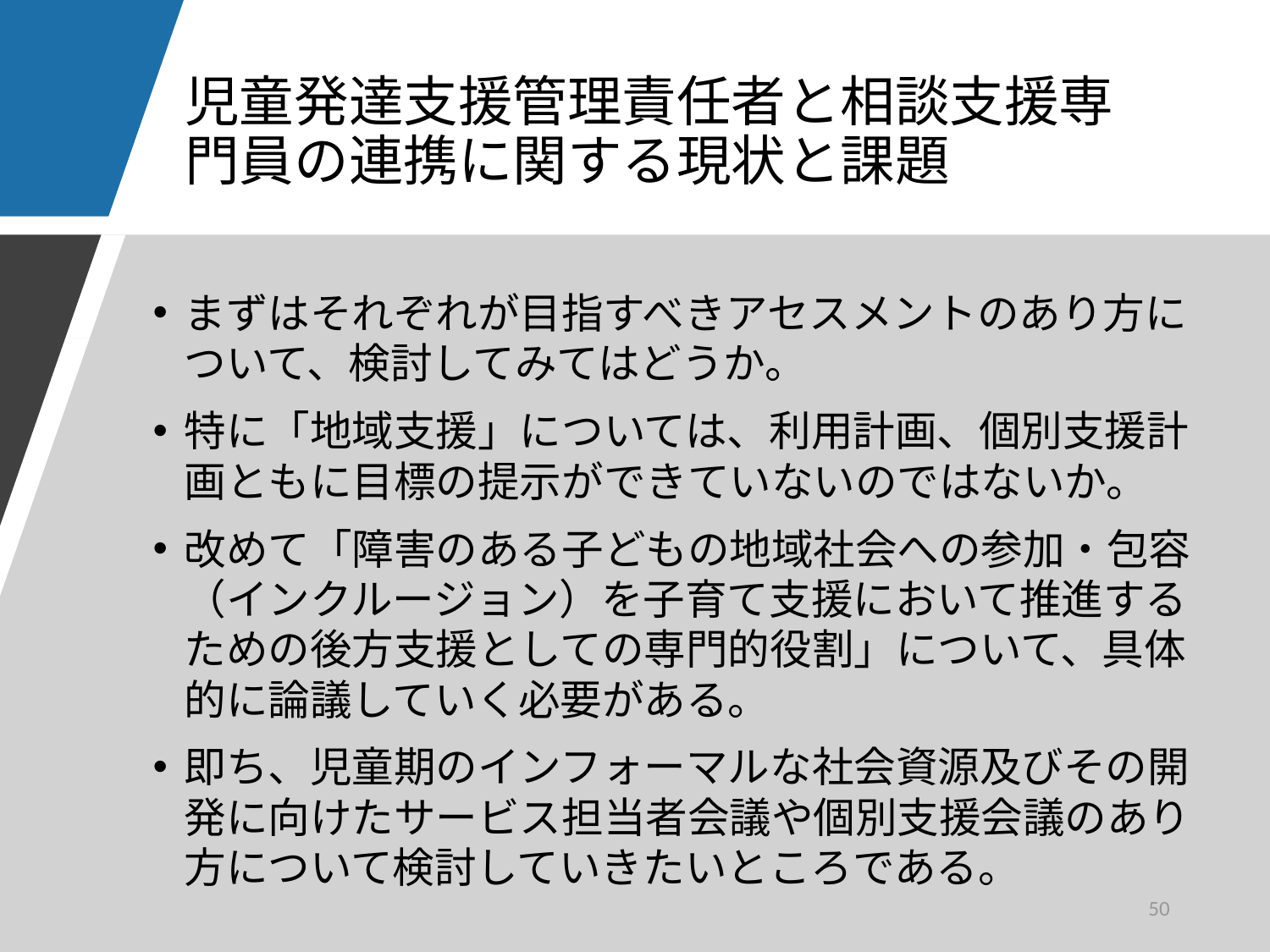

# 児童発達支援管理責任者と相談支援専門員の連携に関する現状と課題

まずはそれぞれが目指すべきアセスメントのあり方について、検討してみてはどうか。
特に「地域支援」については、利用計画、個別支援計画ともに目標の提示ができていないのではないか。
改めて「障害のある子どもの地域社会への参加・包容（インクルージョン）を子育て支援において推進するための後方支援としての専門的役割」について、具体的に論議していく必要がある。
即ち、児童期のインフォーマルな社会資源及びその開発に向けたサービス担当者会議や個別支援会議のあり方について検討していきたいところである。
50